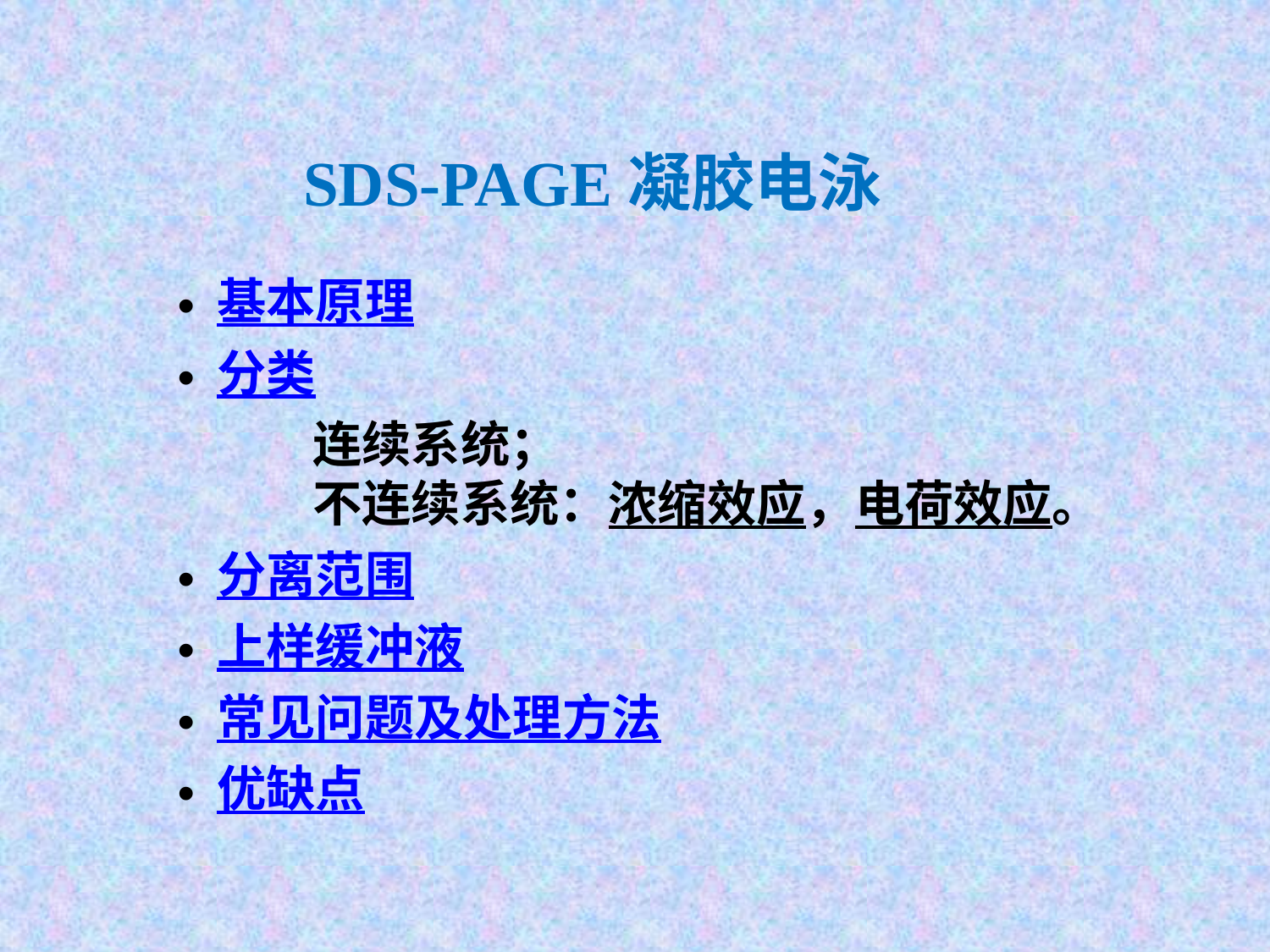

SDS-PAGE凝胶电泳
基本原理
分类
           连续系统；
           不连续系统：浓缩效应，电荷效应。
分离范围
上样缓冲液
常见问题及处理方法
优缺点